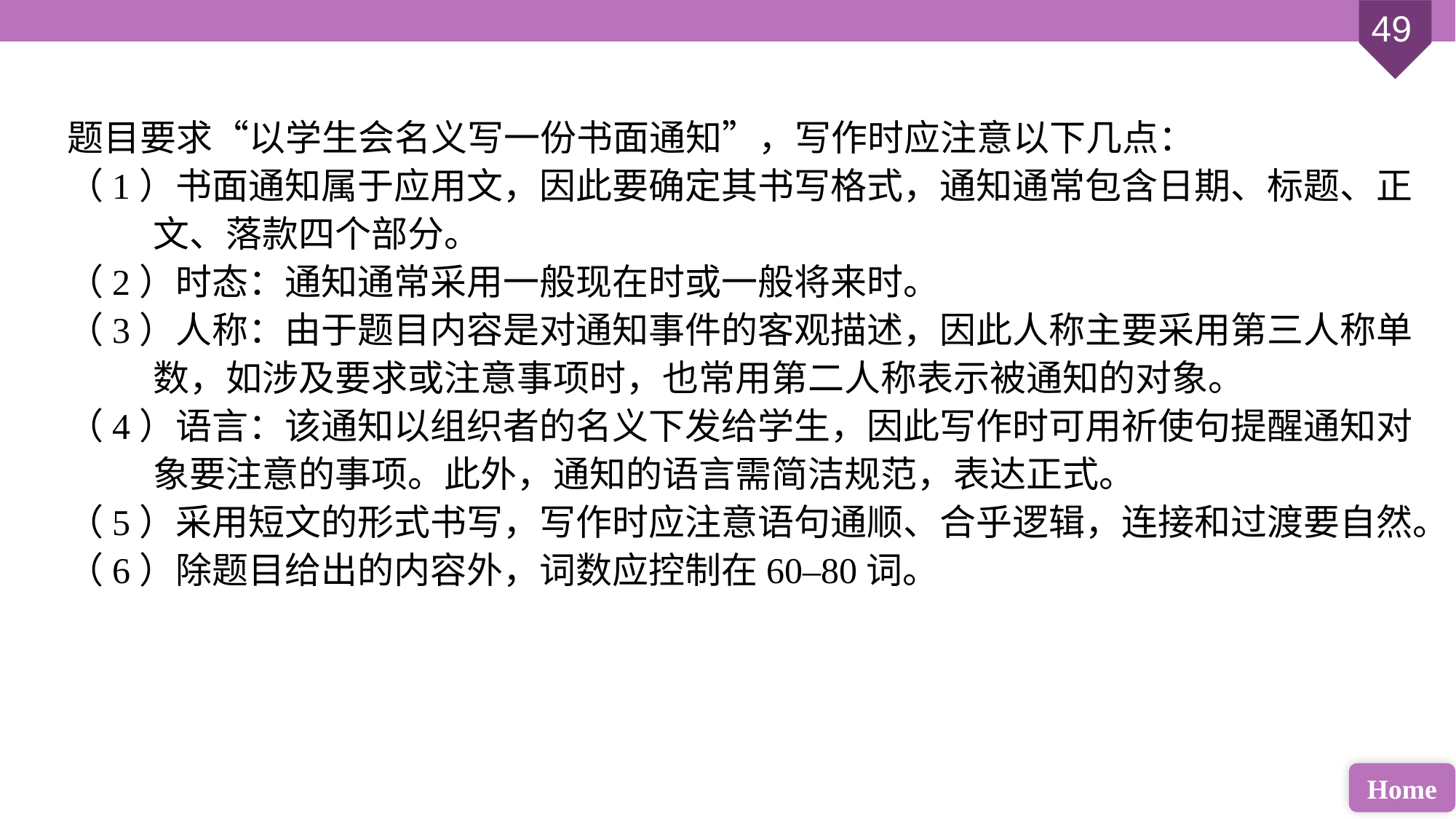

题目要求“以学生会名义写一份书面通知”，写作时应注意以下几点：
（1）书面通知属于应用文，因此要确定其书写格式，通知通常包含日期、标题、正文、落款四个部分。
（2）时态：通知通常采用一般现在时或一般将来时。
（3）人称：由于题目内容是对通知事件的客观描述，因此人称主要采用第三人称单数，如涉及要求或注意事项时，也常用第二人称表示被通知的对象。
（4）语言：该通知以组织者的名义下发给学生，因此写作时可用祈使句提醒通知对象要注意的事项。此外，通知的语言需简洁规范，表达正式。
（5）采用短文的形式书写，写作时应注意语句通顺、合乎逻辑，连接和过渡要自然。
（6）除题目给出的内容外，词数应控制在60–80词。